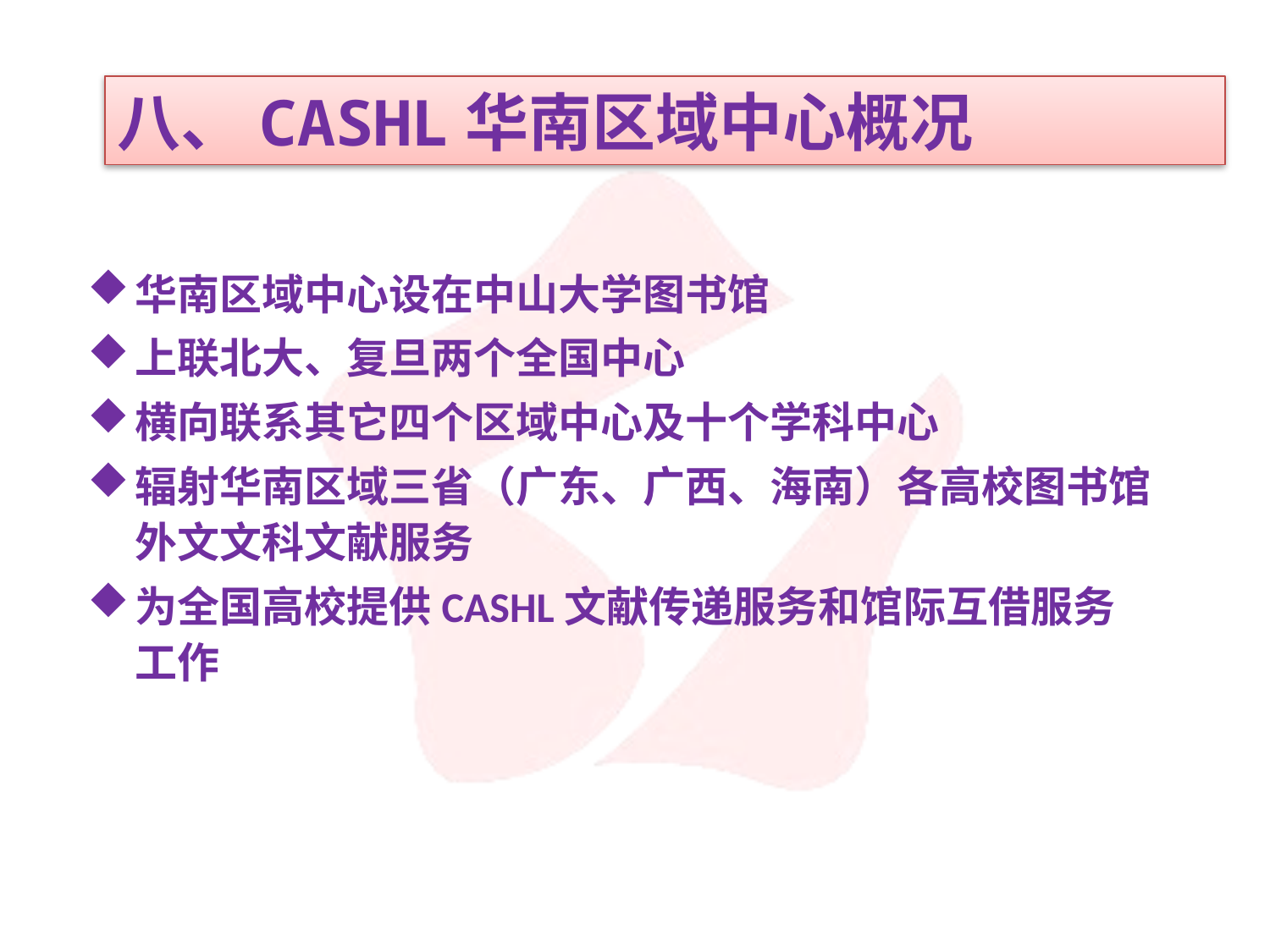

八、CASHL华南区域中心概况
华南区域中心设在中山大学图书馆
上联北大、复旦两个全国中心
横向联系其它四个区域中心及十个学科中心
辐射华南区域三省（广东、广西、海南）各高校图书馆外文文科文献服务
为全国高校提供CASHL文献传递服务和馆际互借服务工作